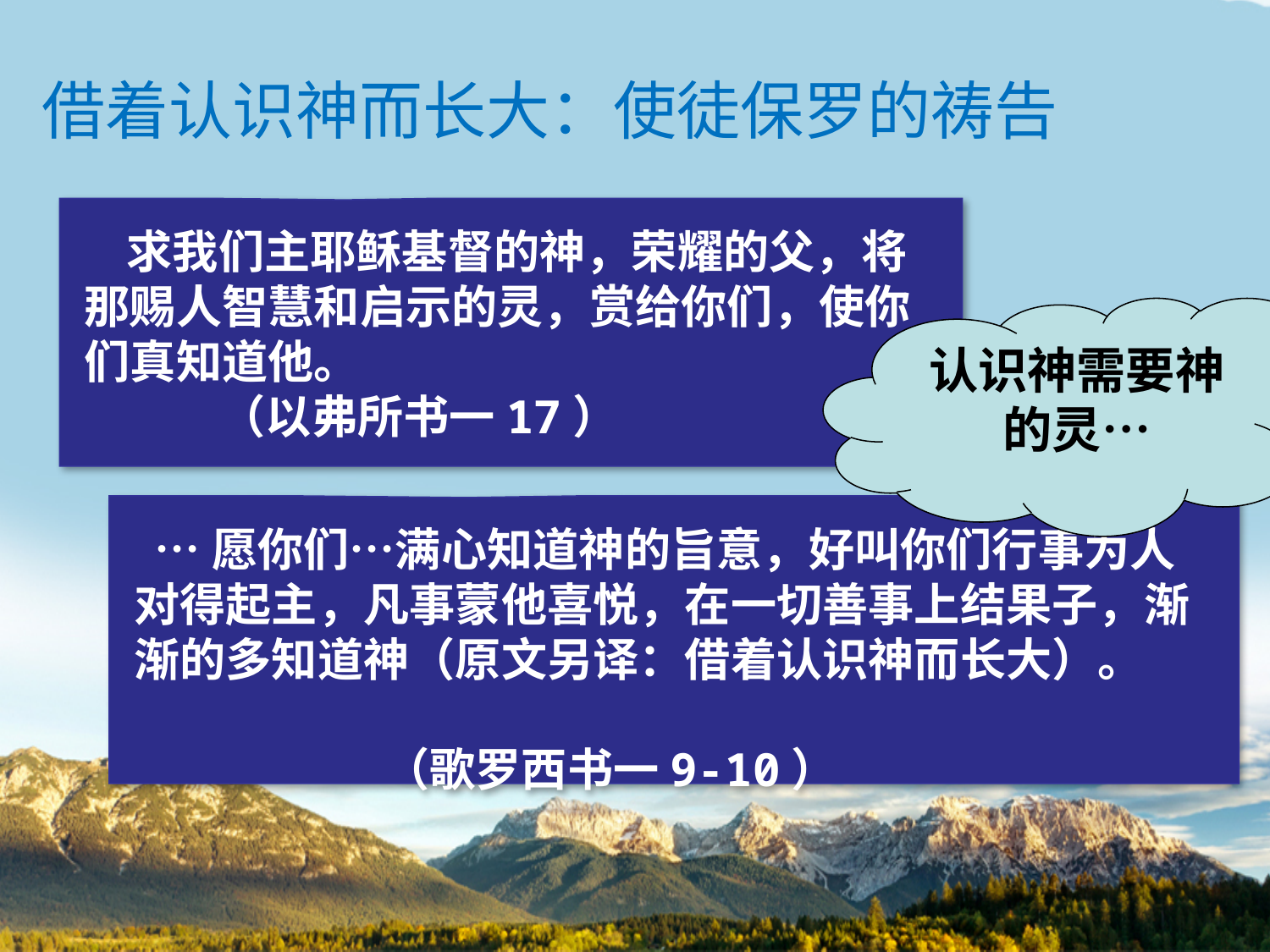

借着认识神而长大：使徒保罗的祷告
   求我们主耶稣基督的神，荣耀的父，将那赐人智慧和启示的灵，赏给你们，使你们真知道他。
            （以弗所书一17）
认识神需要神的灵…
  …愿你们…满心知道神的旨意，好叫你们行事为人对得起主，凡事蒙他喜悦，在一切善事上结果子，渐渐的多知道神（原文另译：借着认识神而长大）。
                       （歌罗西书一9-10）